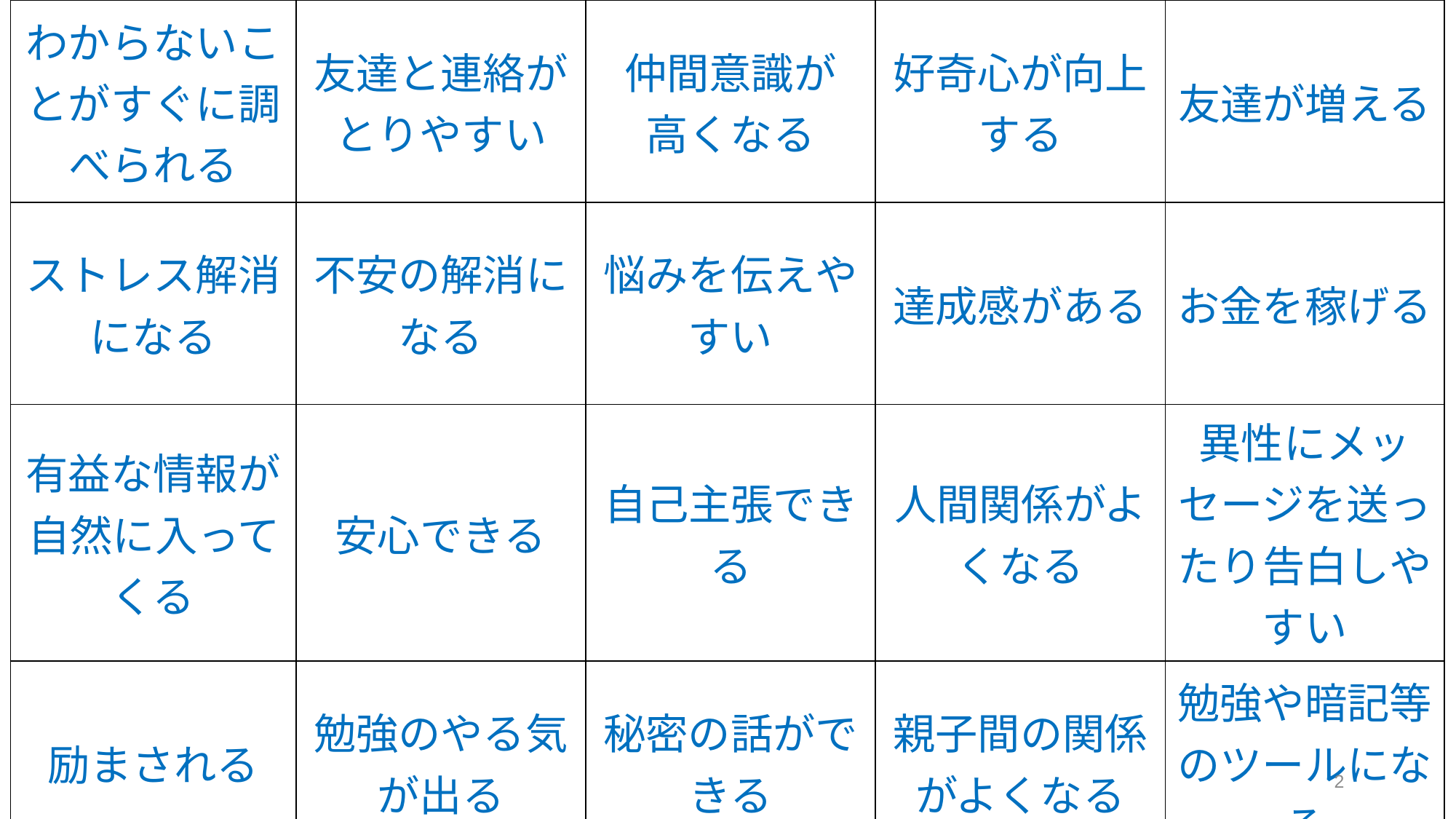

| わからないことがすぐに調べられる | 友達と連絡がとりやすい | 仲間意識が 高くなる | 好奇心が向上する | 友達が増える |
| --- | --- | --- | --- | --- |
| ストレス解消になる | 不安の解消になる | 悩みを伝えやすい | 達成感がある | お金を稼げる |
| 有益な情報が自然に入ってくる | 安心できる | 自己主張できる | 人間関係がよくなる | 異性にメッセージを送ったり告白しやすい |
| 励まされる | 勉強のやる気が出る | 秘密の話ができる | 親子間の関係がよくなる | 勉強や暗記等のツールになる |
2